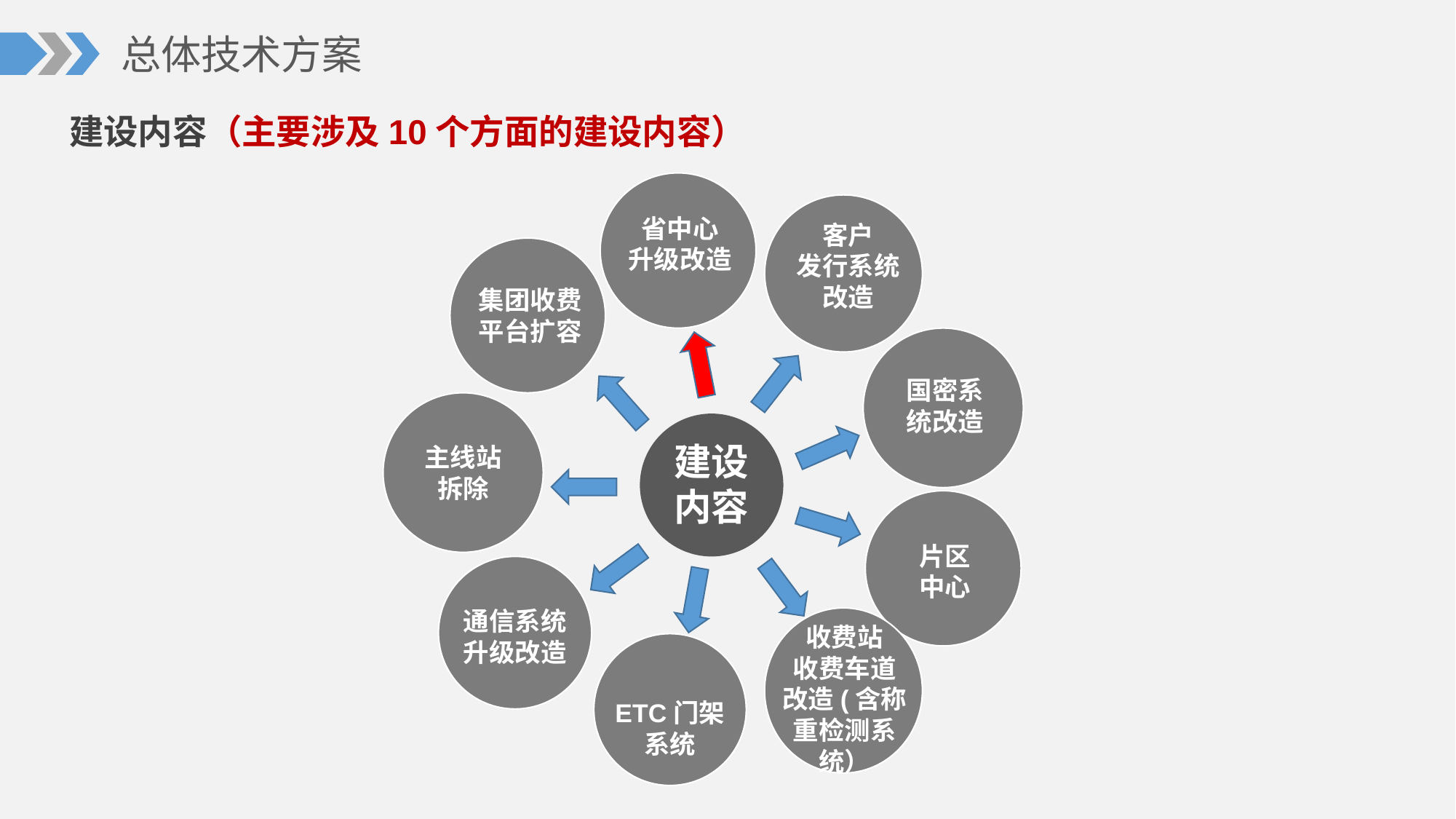

总体技术方案

 建设内容（主要涉及10个方面的建设内容）

省中心
升级改造

客户
发行系统
改造

集团收费
平台扩容

国密系
统改造

主线站
拆除

建设
内容

片区
中心

通信系统
升级改造

收费站
收费车道
改造(含称重检测系统）

ETC门架
系统